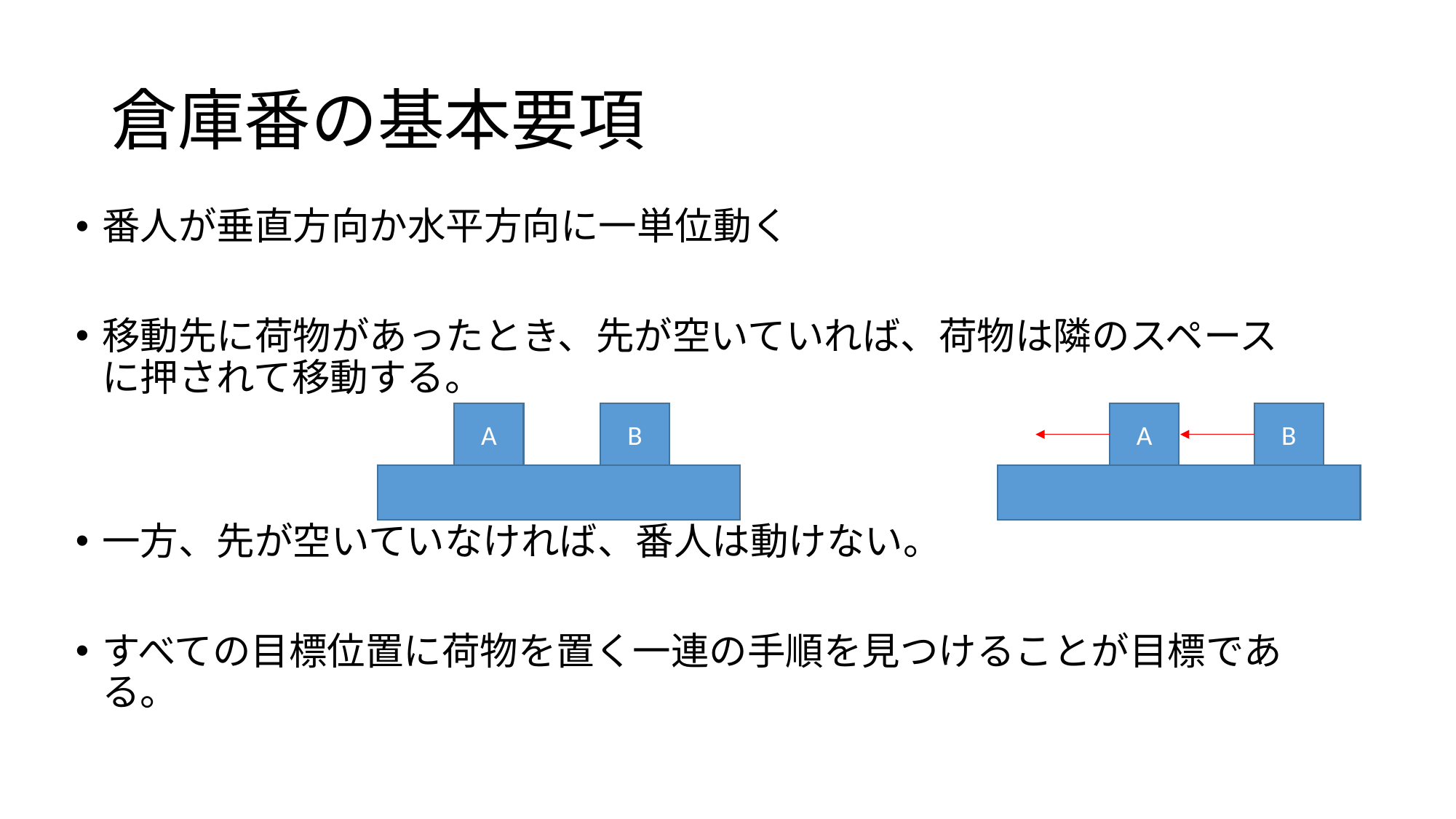

# 倉庫番の基本要項
番人が垂直方向か水平方向に一単位動く

移動先に荷物があったとき、先が空いていれば、荷物は隣のスペースに押されて移動する。

一方、先が空いていなければ、番人は動けない。

すべての目標位置に荷物を置く一連の手順を見つけることが目標である。
A
B
A
B